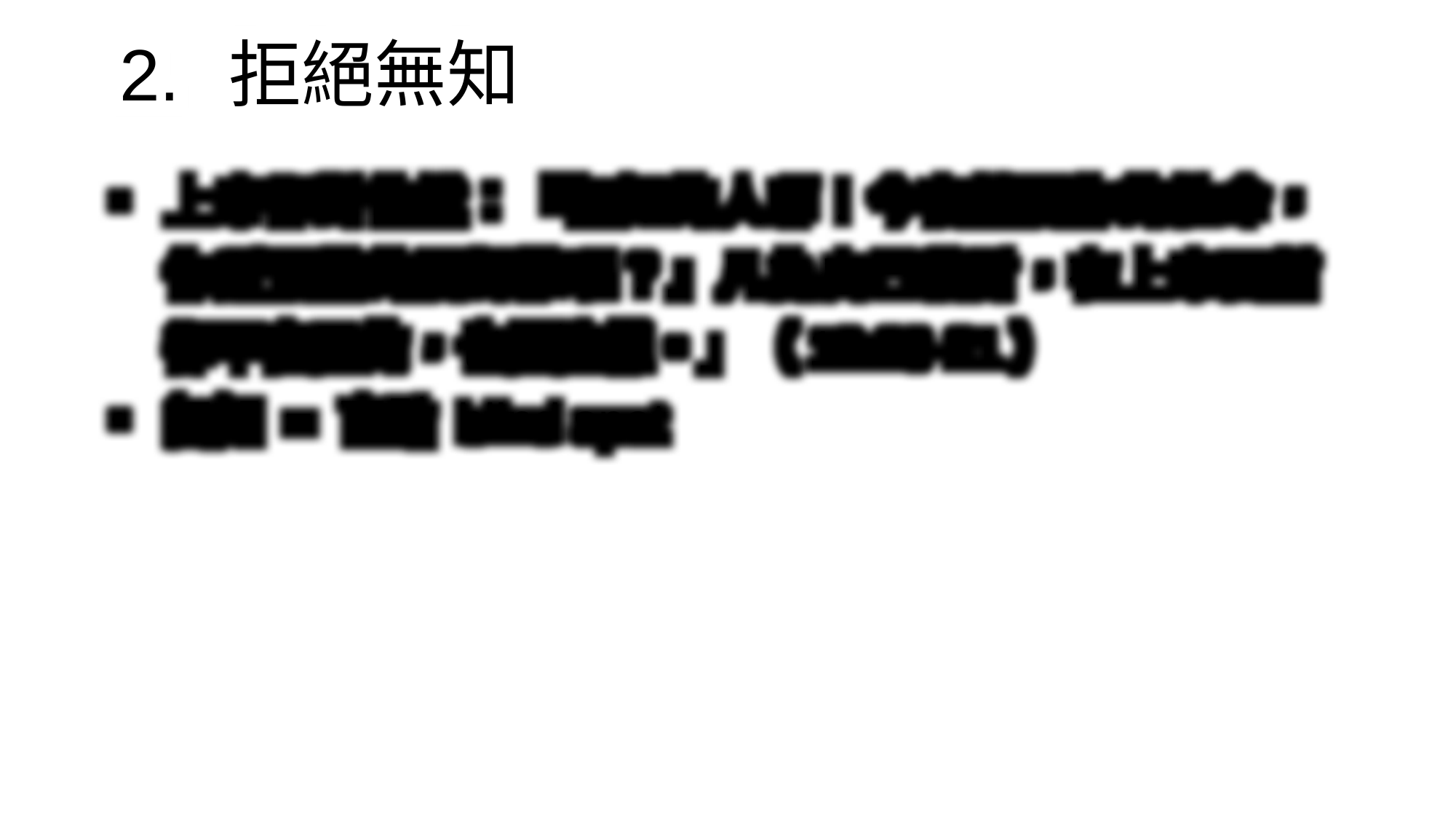

拒絕無知
上帝卻對他說：『無知的人哪！今夜就要你的性命，你所預備的要歸誰呢？』凡為自己積財，在上帝面前卻不富足的，也是這樣。」（12:20-21）
無知 = 盲點 blind spot